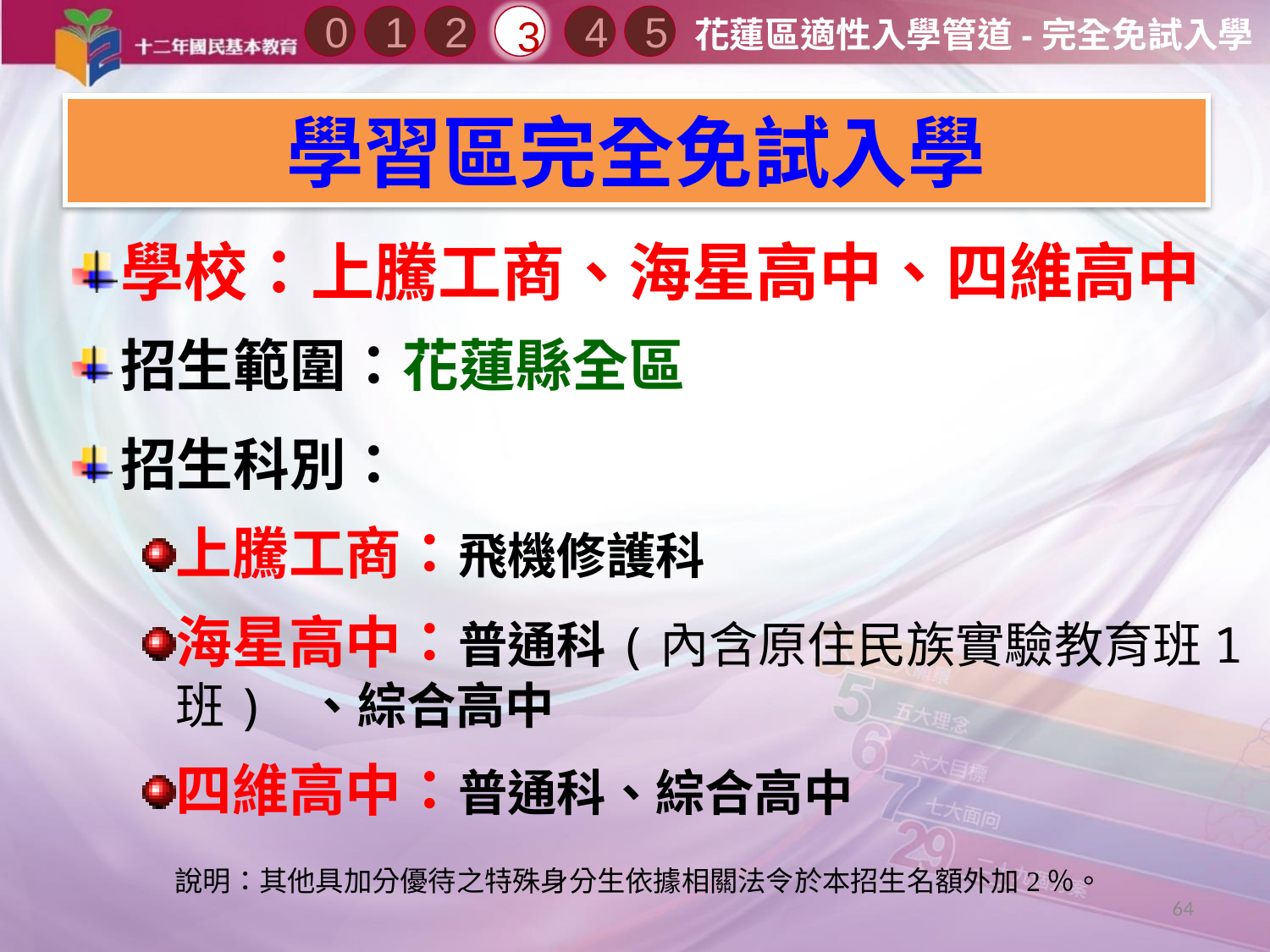

0
2
3
1
4
5
花蓮區適性入學管道-完全免試入學
# 學習區完全免試入學
學校：上騰工商、海星高中、四維高中
招生範圍：花蓮縣全區
招生科別：
上騰工商：飛機修護科
海星高中：普通科(內含原住民族實驗教育班1班) 、綜合高中
四維高中：普通科、綜合高中
說明：其他具加分優待之特殊身分生依據相關法令於本招生名額外加2％。
64